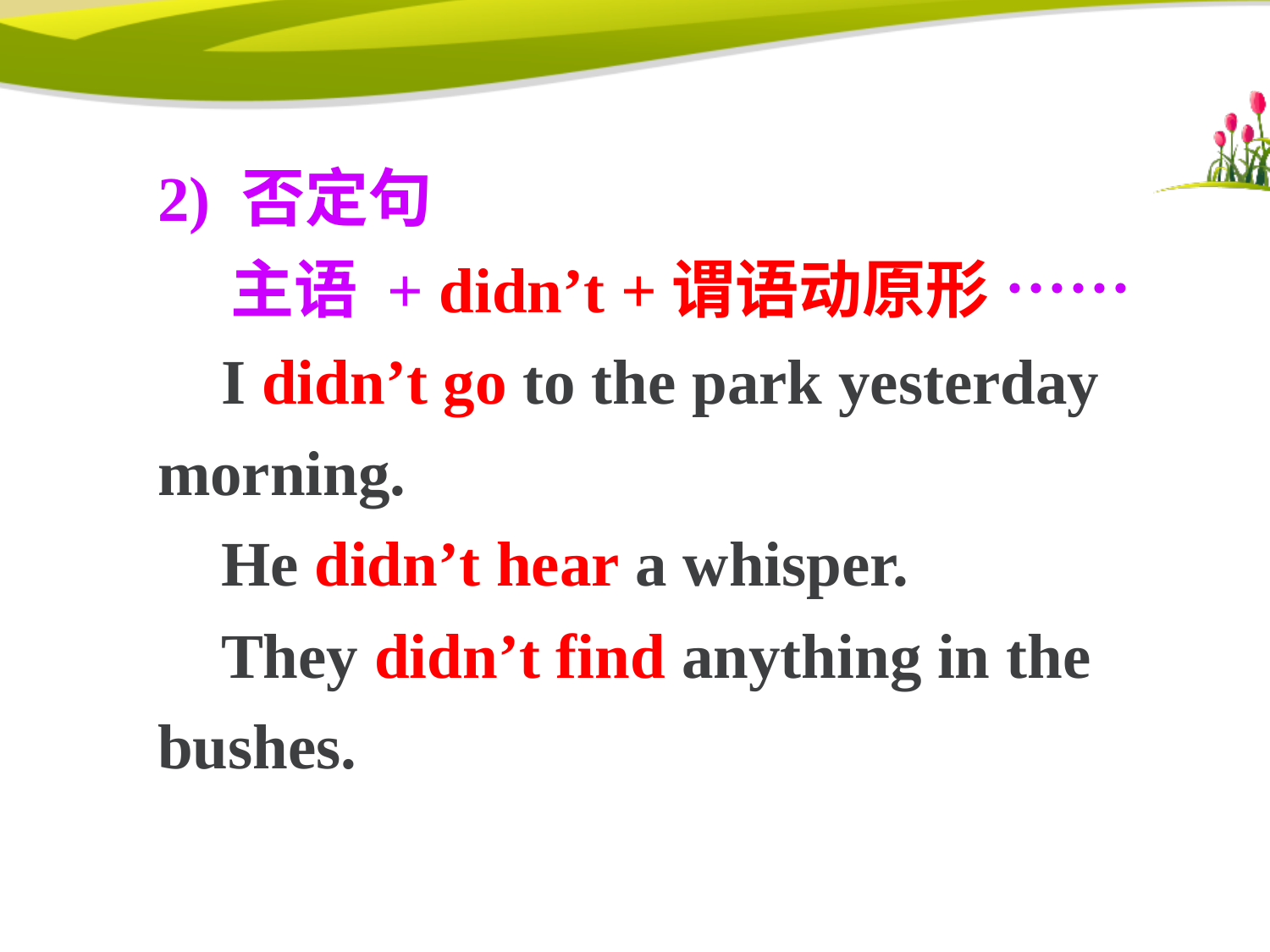

2) 否定句
    主语 + didn’t +谓语动原形 ……
    I didn’t go to the park yesterday morning.
    He didn’t hear a whisper.
    They didn’t find anything in the bushes.